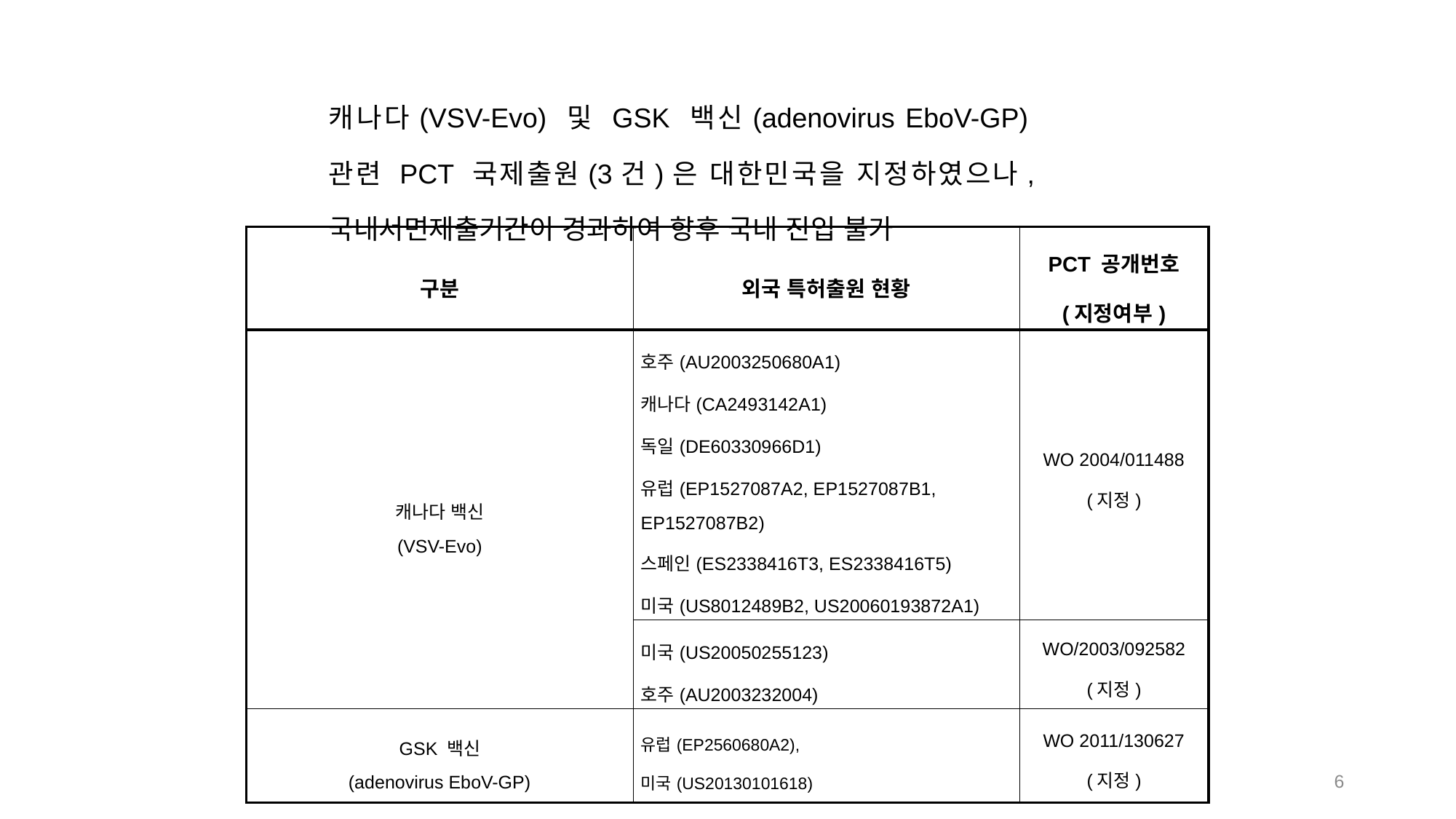

캐나다(VSV-Evo) 및 GSK 백신(adenovirus EboV-GP)관련 PCT 국제출원(3건)은 대한민국을 지정하였으나, 국내서면제출기간이 경과하여 향후 국내 진입 불가
| 구분 | 외국 특허출원 현황 | PCT 공개번호 (지정여부) |
| --- | --- | --- |
| 캐나다 백신 (VSV-Evo) | 호주(AU2003250680A1) 캐나다(CA2493142A1) 독일(DE60330966D1) 유럽(EP1527087A2, EP1527087B1, EP1527087B2) 스페인(ES2338416T3, ES2338416T5) 미국(US8012489B2, US20060193872A1) | WO 2004/011488 (지정) |
|  | 미국(US20050255123) 호주(AU2003232004) | WO/2003/092582 (지정) |
| GSK 백신 (adenovirus EboV-GP) | 유럽(EP2560680A2), 미국(US20130101618) | WO 2011/130627 (지정) |
6